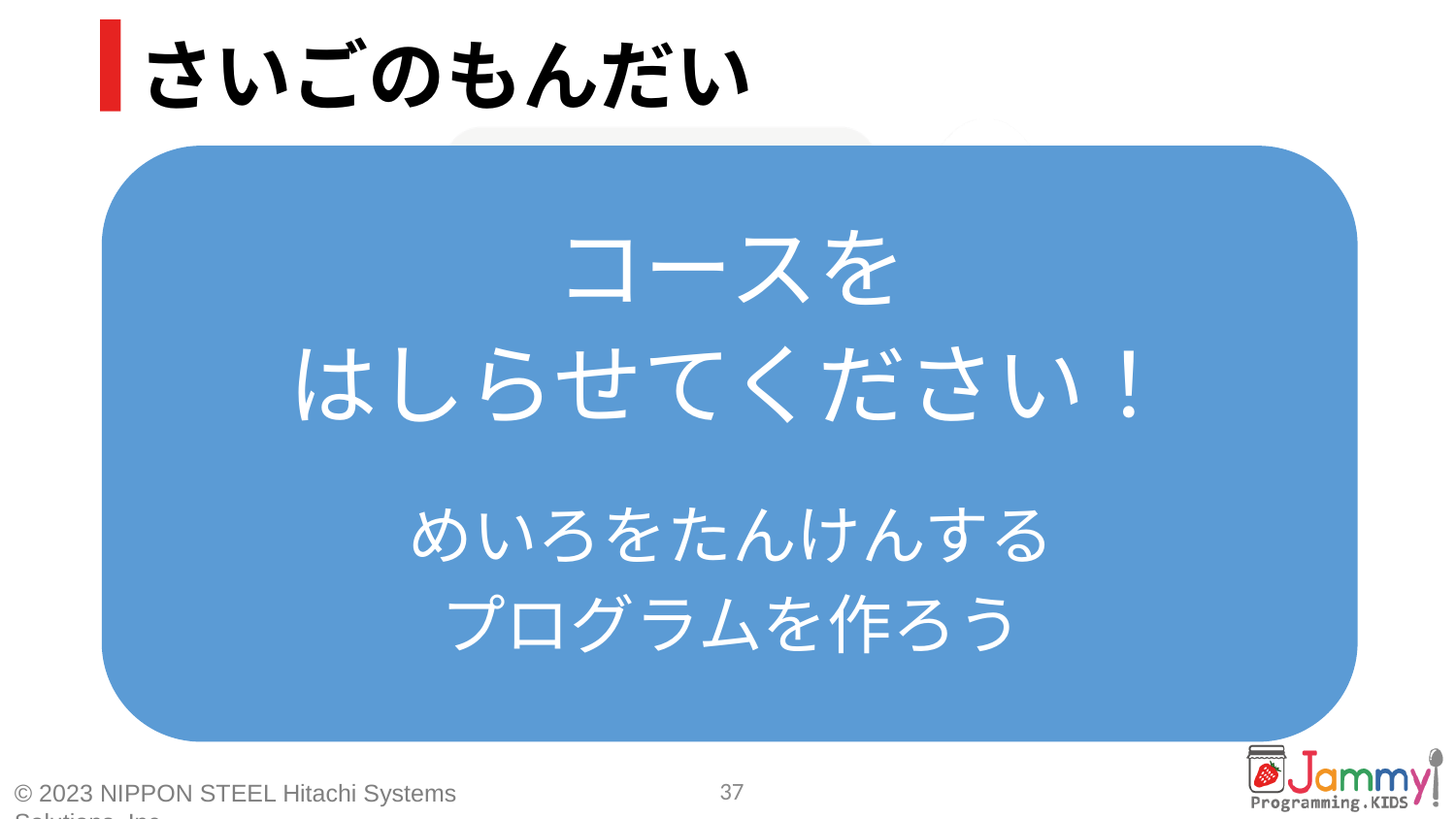

# さいごのもんだい
コースを
はしらせてください！

めいろをたんけんする
プログラムを作ろう
37